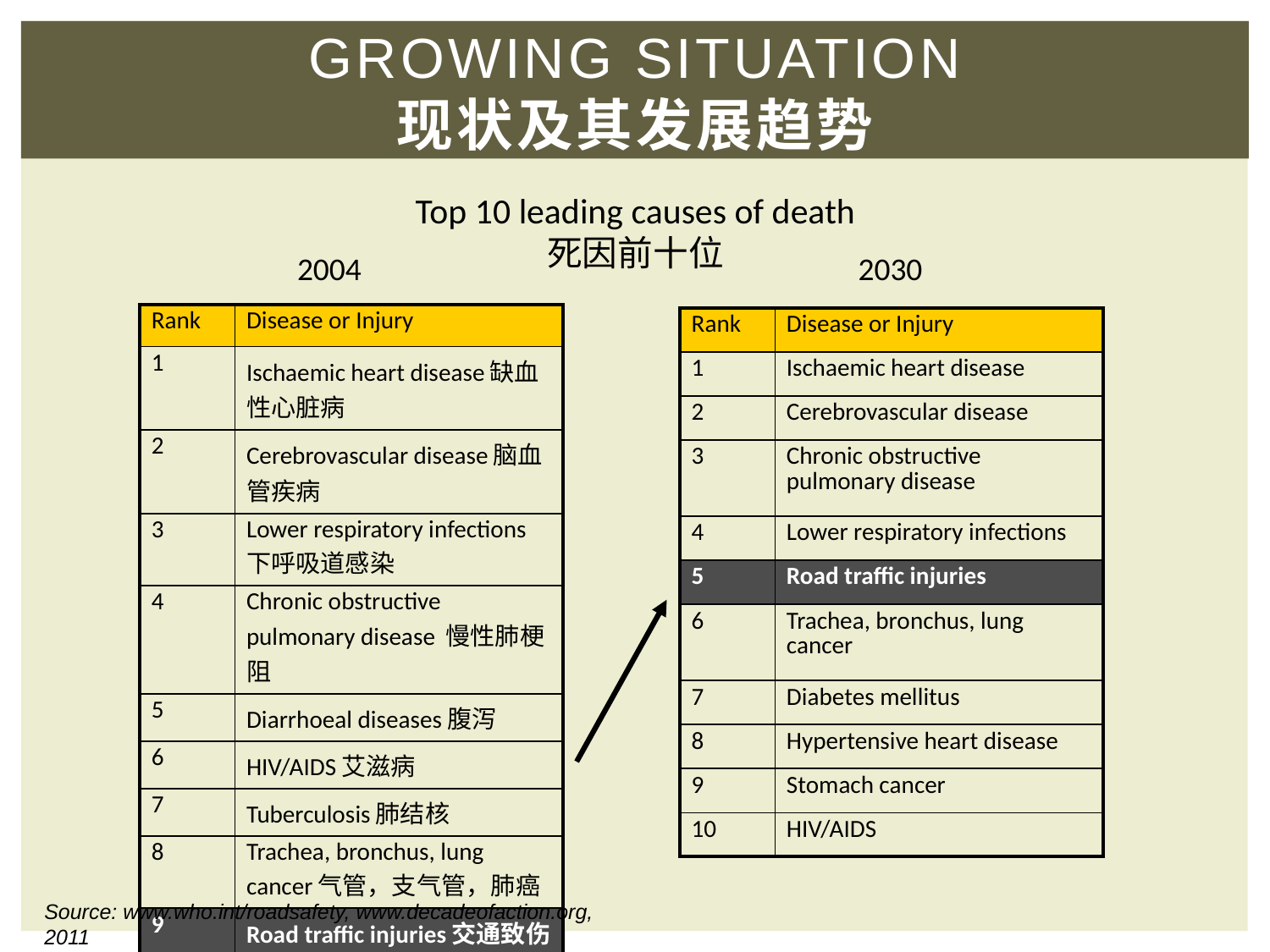

Growing situation
现状及其发展趋势
Top 10 leading causes of death
死因前十位
2004
2030
| Rank | Disease or Injury |
| --- | --- |
| 1 | Ischaemic heart disease缺血性心脏病 |
| 2 | Cerebrovascular disease脑血管疾病 |
| 3 | Lower respiratory infections下呼吸道感染 |
| 4 | Chronic obstructive pulmonary disease 慢性肺梗阻 |
| 5 | Diarrhoeal diseases腹泻 |
| 6 | HIV/AIDS艾滋病 |
| 7 | Tuberculosis肺结核 |
| 8 | Trachea, bronchus, lung cancer气管，支气管，肺癌 |
| 9 | Road traffic injuries交通致伤 |
| 10 | Prematurity & low-birth weight 早产 |
| Rank | Disease or Injury |
| --- | --- |
| 1 | Ischaemic heart disease |
| 2 | Cerebrovascular disease |
| 3 | Chronic obstructive pulmonary disease |
| 4 | Lower respiratory infections |
| 5 | Road traffic injuries |
| 6 | Trachea, bronchus, lung cancer |
| 7 | Diabetes mellitus |
| 8 | Hypertensive heart disease |
| 9 | Stomach cancer |
| 10 | HIV/AIDS |

Source: www.who.int/roadsafety, www.decadeofaction.org, 2011